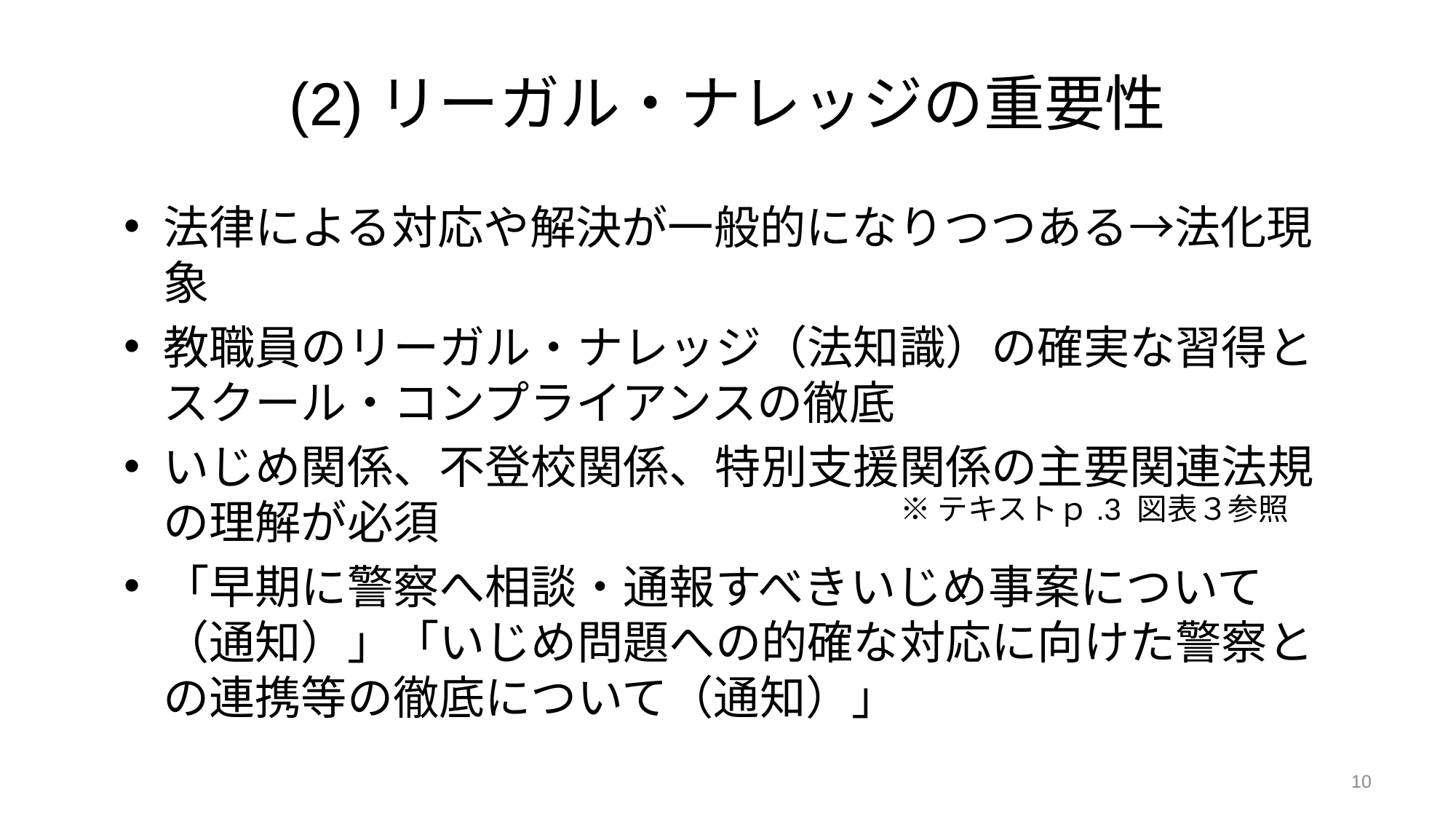

# (2)リーガル・ナレッジの重要性
法律による対応や解決が一般的になりつつある→法化現象
教職員のリーガル・ナレッジ（法知識）の確実な習得とスクール・コンプライアンスの徹底
いじめ関係、不登校関係、特別支援関係の主要関連法規の理解が必須
「早期に警察へ相談・通報すべきいじめ事案について（通知）」「いじめ問題への的確な対応に向けた警察との連携等の徹底について（通知）」

※テキストｐ.3 図表３参照
10